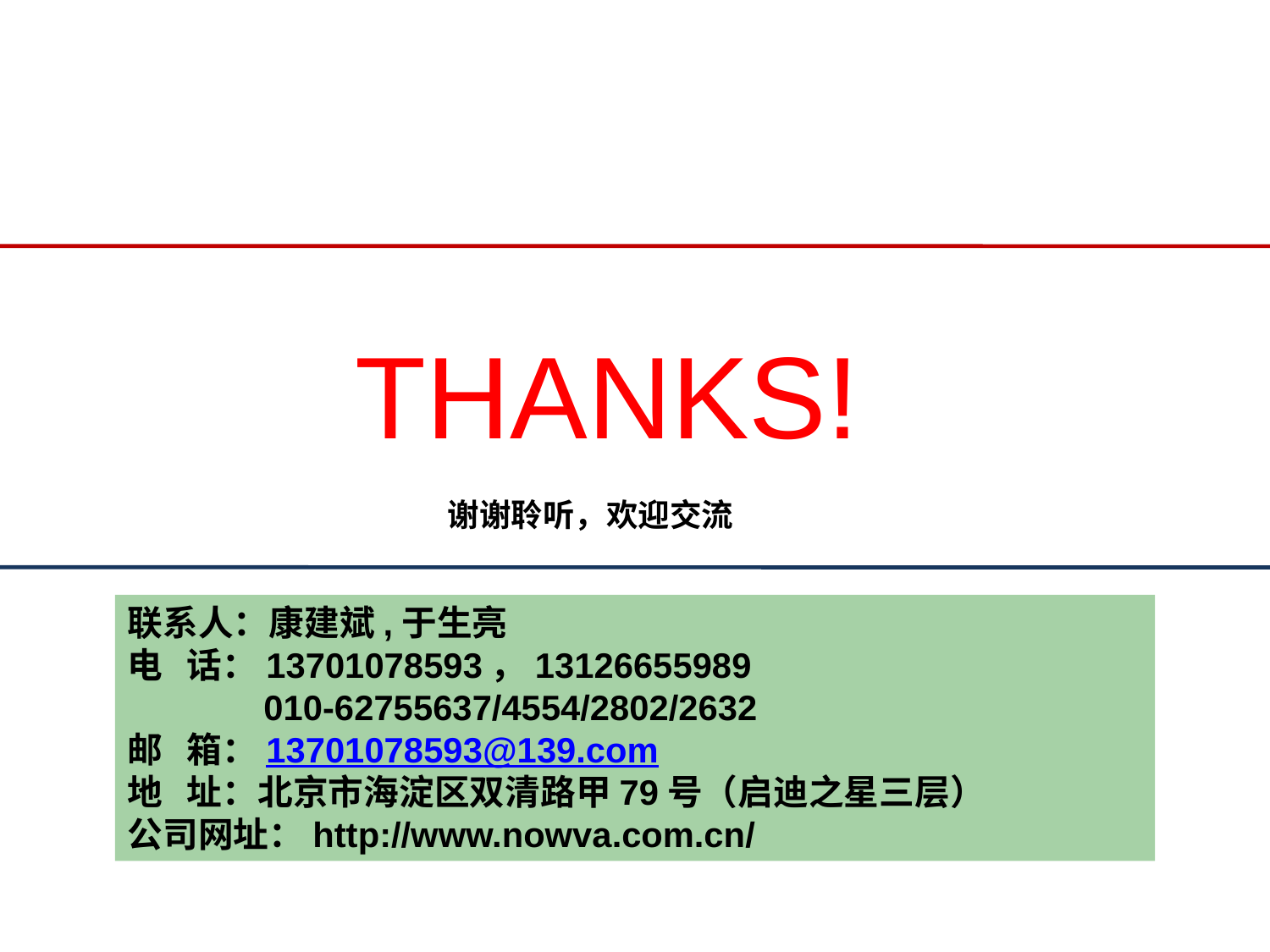

THANKS!
谢谢聆听，欢迎交流

联系人：康建斌,于生亮
电   话：13701078593，13126655989
              010-62755637/4554/2802/2632
邮   箱：13701078593@139.com
地   址：北京市海淀区双清路甲79号（启迪之星三层）
公司网址：http://www.nowva.com.cn/